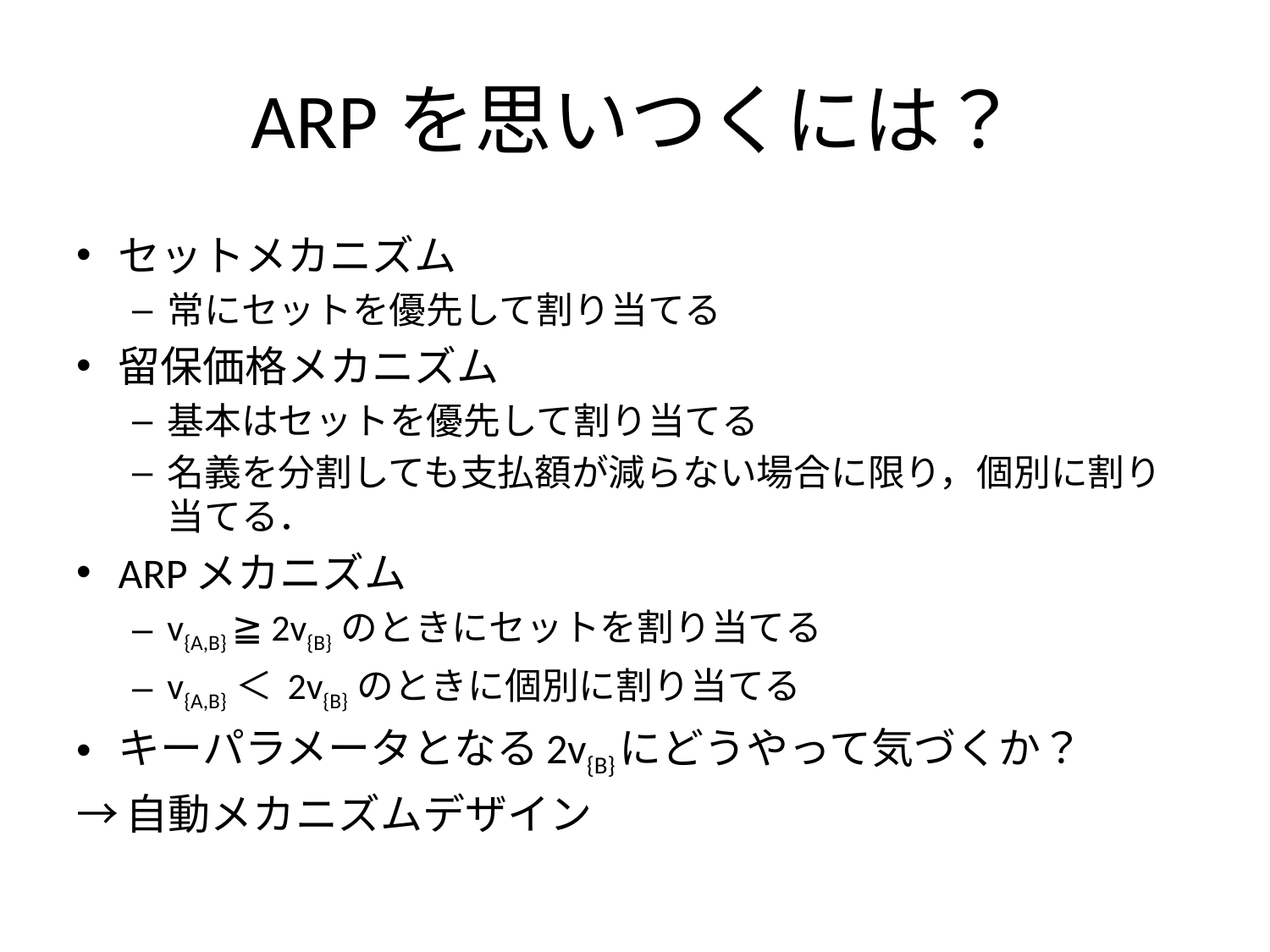

# ARPを思いつくには？
セットメカニズム
常にセットを優先して割り当てる
留保価格メカニズム
基本はセットを優先して割り当てる
名義を分割しても支払額が減らない場合に限り，個別に割り当てる．
ARPメカニズム
v{A,B} ≧ 2v{B} のときにセットを割り当てる
v{A,B} ＜ 2v{B} のときに個別に割り当てる
キーパラメータとなる2v{B}にどうやって気づくか？
→自動メカニズムデザイン